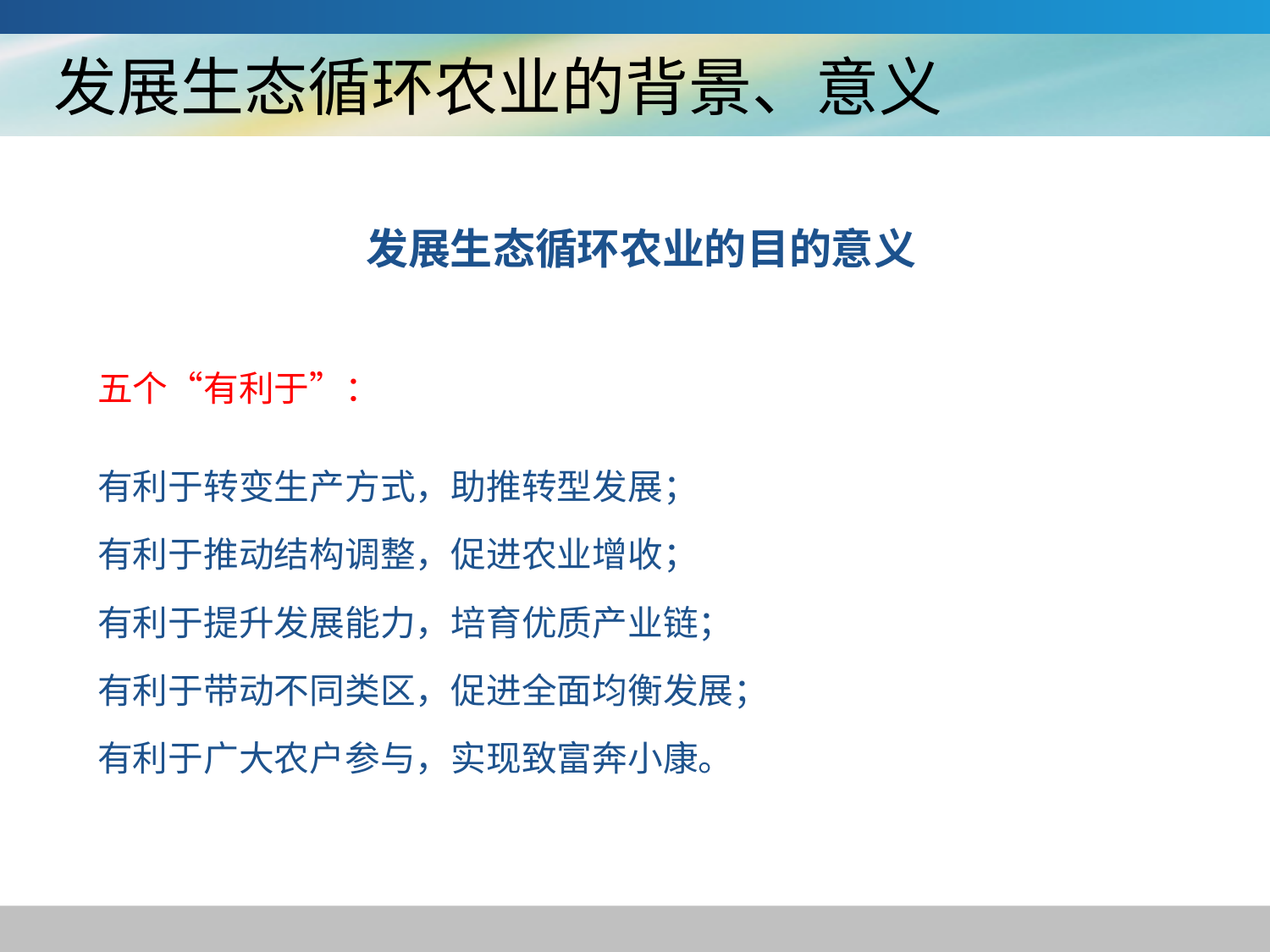

# 发展生态循环农业的背景、意义
发展生态循环农业的目的意义
五个“有利于”：

有利于转变生产方式，助推转型发展；
有利于推动结构调整，促进农业增收；
有利于提升发展能力，培育优质产业链；
有利于带动不同类区，促进全面均衡发展；
有利于广大农户参与，实现致富奔小康。